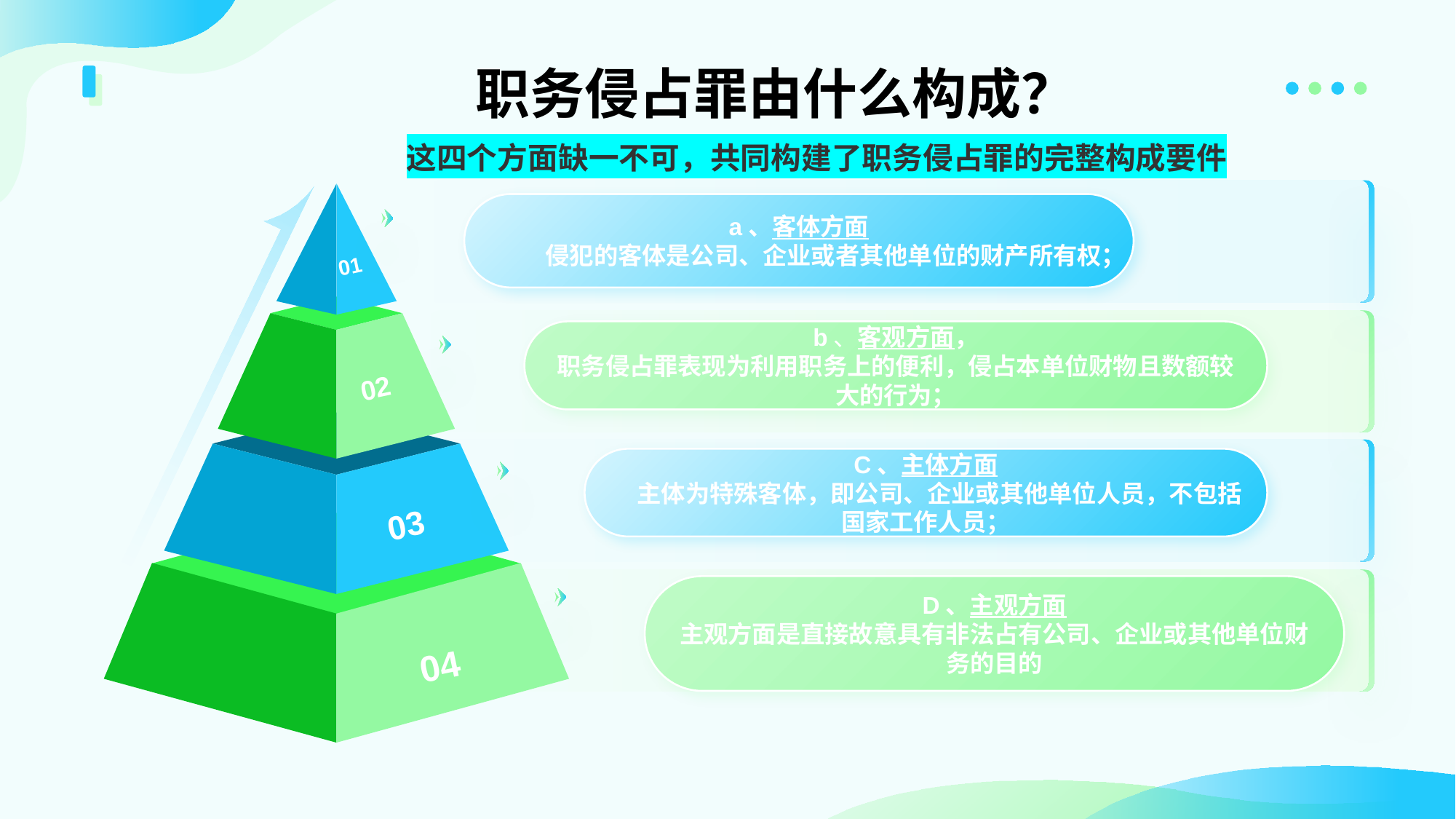

职务侵占罪由什么构成？

这四个方面缺一不可，共同构建了职务侵占罪的完整构成要件

01

02

03

04

a、客体方面
        侵犯的客体是公司、企业或者其他单位的财产所有权；

b、客观方面，
职务侵占罪表现为利用职务上的便利，侵占本单位财物且数额较大的行为；

C、主体方面
    主体为特殊客体，即公司、企业或其他单位人员，不包括国家工作人员；

D、主观方面
主观方面是直接故意具有非法占有公司、企业或其他单位财务的目的